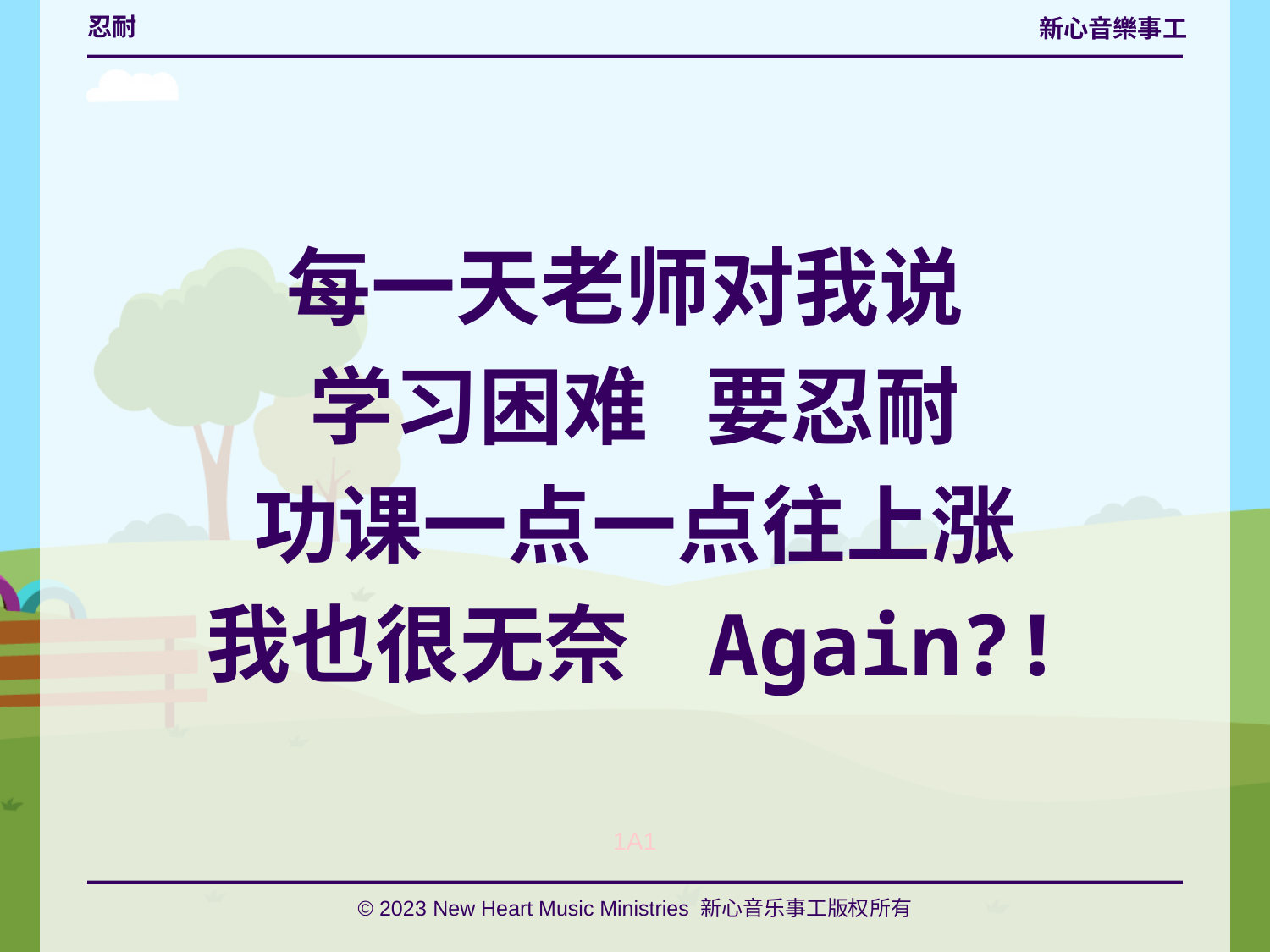

# 忍耐
每一天老师对我说
学习困难   要忍耐
功课一点一点往上涨
我也很无奈   Again?!
1A1
© 2023 New Heart Music Ministries 新心音乐事工版权所有